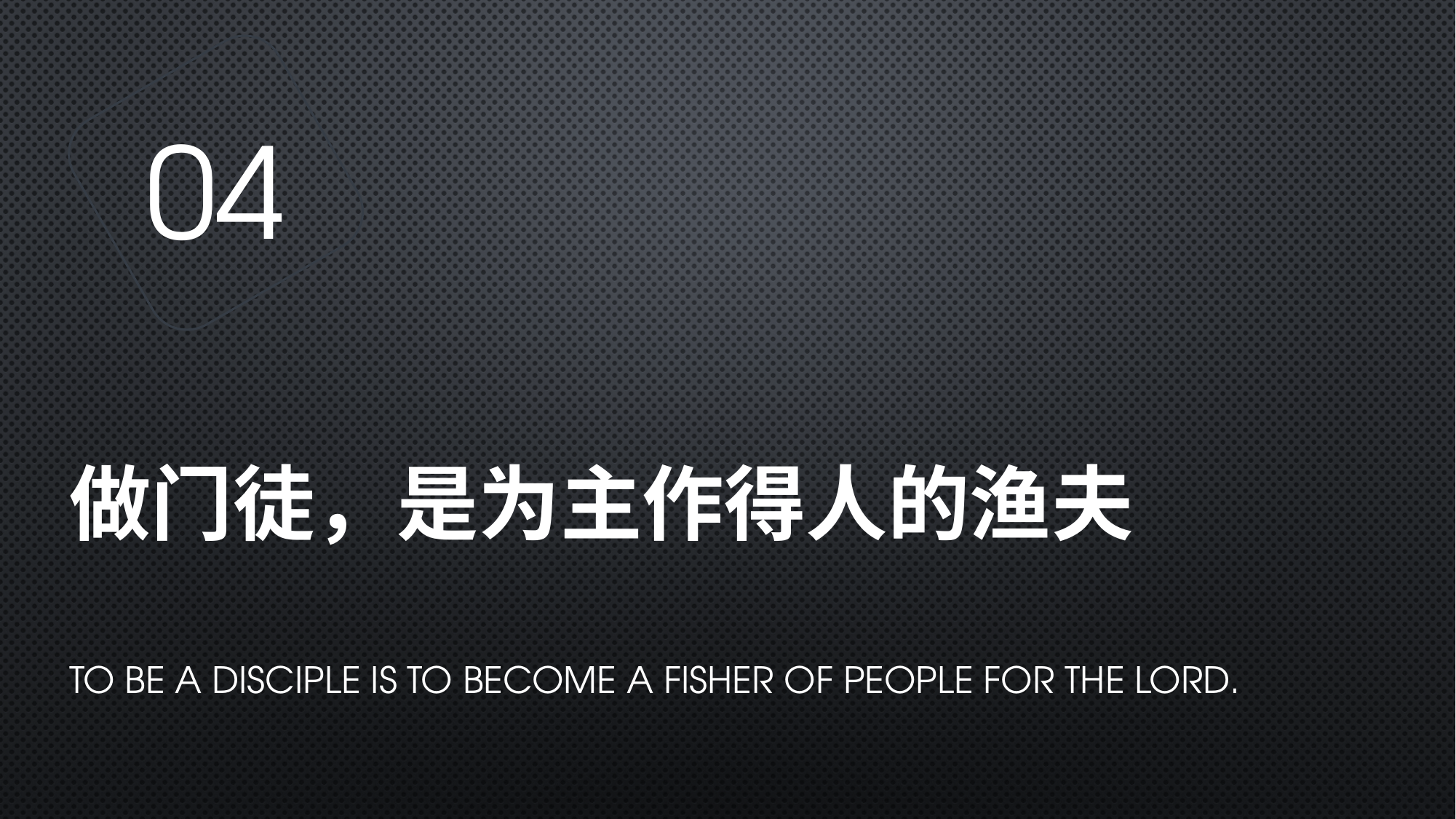

04
# 做门徒，是为主作得人的渔夫
To be a disciple is to become a fisher of people for the Lord.